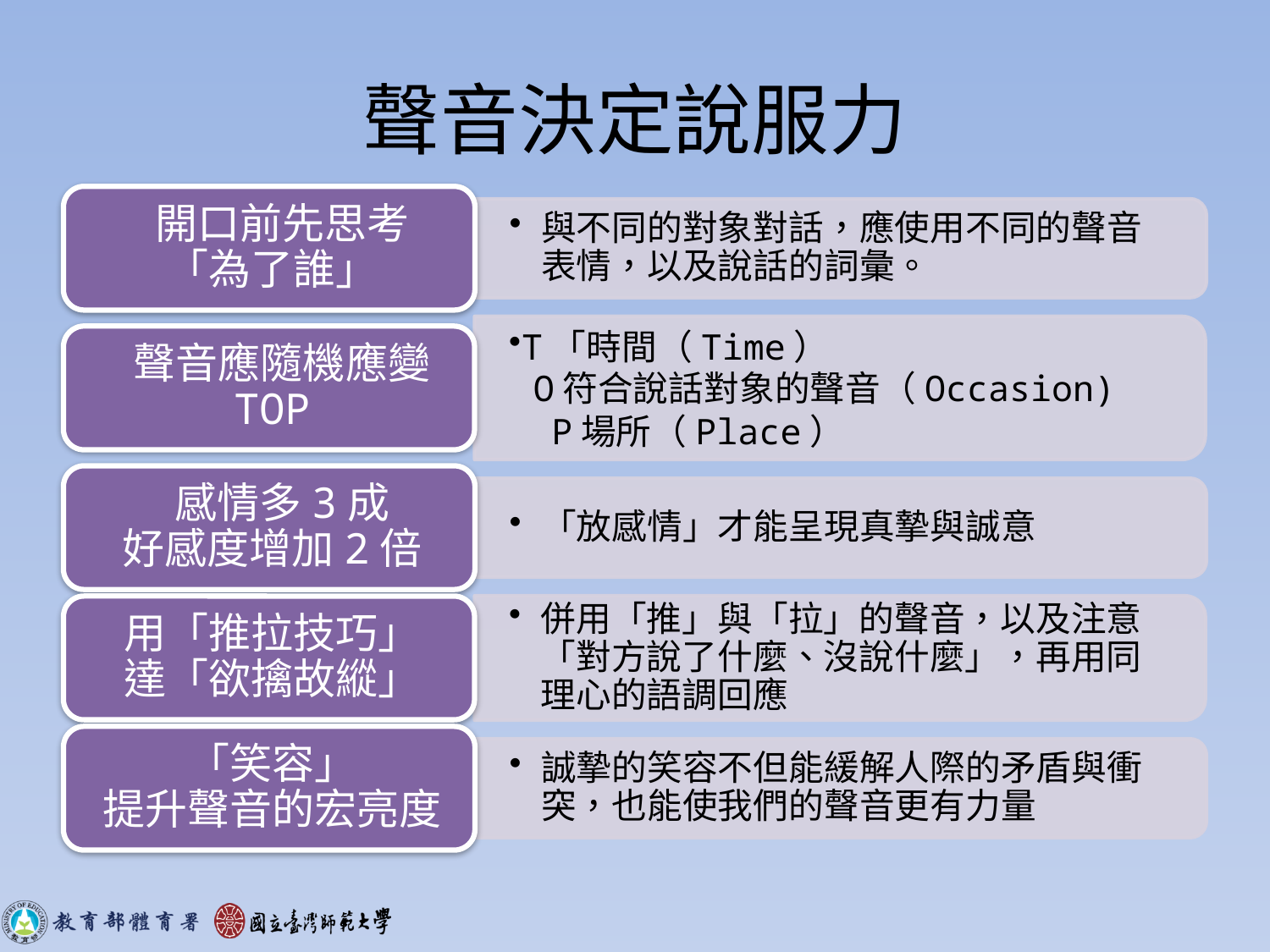

# 聲音決定說服力
與不同的對象對話，應使用不同的聲音表情，以及說話的詞彙。
 開口前先思考
「為了誰」
T「時間（Time）
  O符合說話對象的聲音（Occasion)
  P場所（Place）
 聲音應隨機應變
TOP
「放感情」才能呈現真摯與誠意
 感情多3成
好感度增加2倍
併用「推」與「拉」的聲音，以及注意「對方說了什麼、沒說什麼」，再用同理心的語調回應
用「推拉技巧」
達「欲擒故縱」
誠摯的笑容不但能緩解人際的矛盾與衝突，也能使我們的聲音更有力量
「笑容」
提升聲音的宏亮度